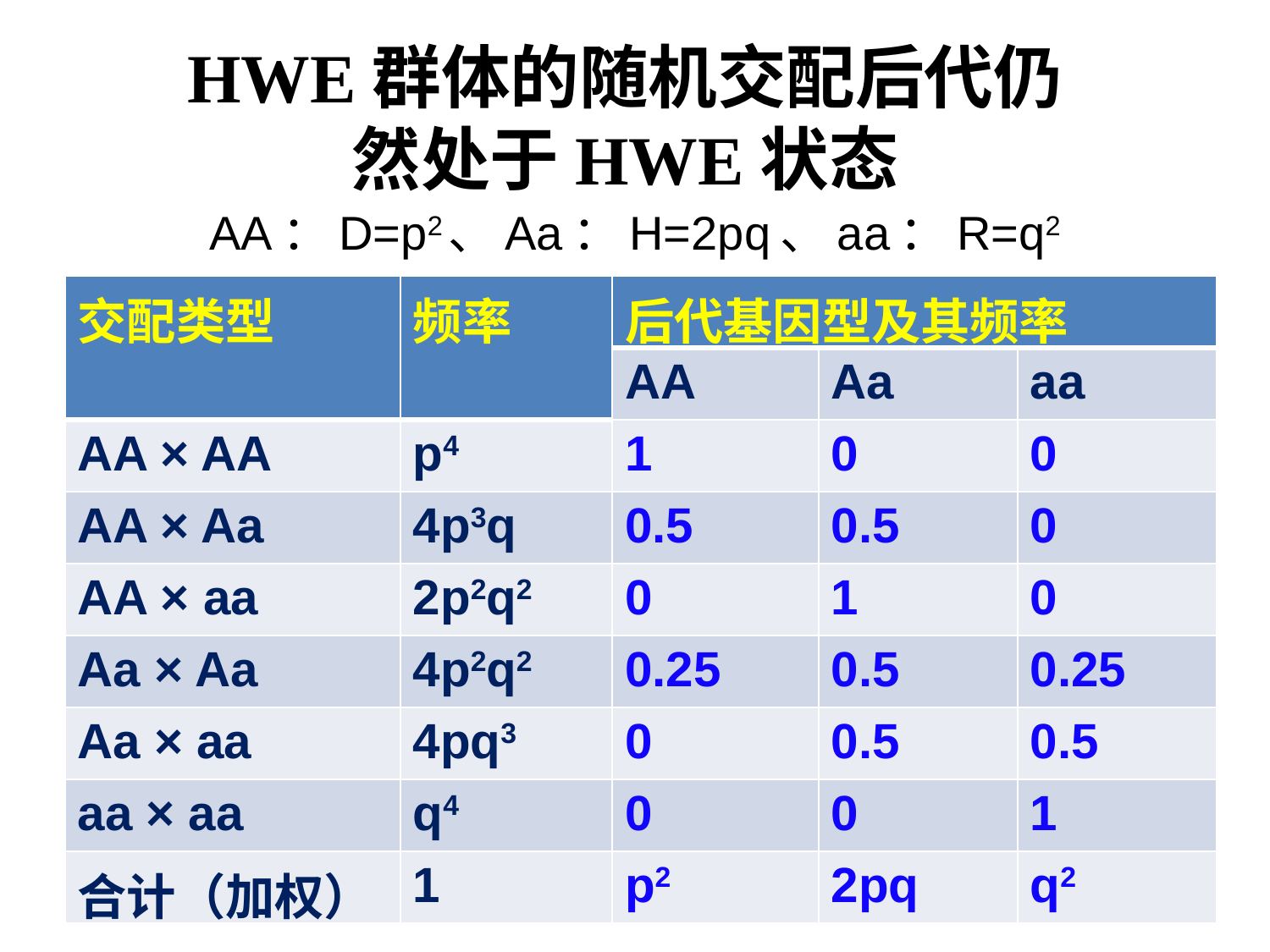

# HWE群体的随机交配后代仍然处于HWE状态
AA：D=p2、Aa：H=2pq、aa：R=q2
| 交配类型 | 频率 | 后代基因型及其频率 |  |  |
| --- | --- | --- | --- | --- |
|  |  | AA | Aa | aa |
| AA × AA | p4 | 1 | 0 | 0 |
| AA × Aa | 4p3q | 0.5 | 0.5 | 0 |
| AA × aa | 2p2q2 | 0 | 1 | 0 |
| Aa × Aa | 4p2q2 | 0.25 | 0.5 | 0.25 |
| Aa × aa | 4pq3 | 0 | 0.5 | 0.5 |
| aa × aa | q4 | 0 | 0 | 1 |
| 合计（加权） | 1 | p2 | 2pq | q2 |

59